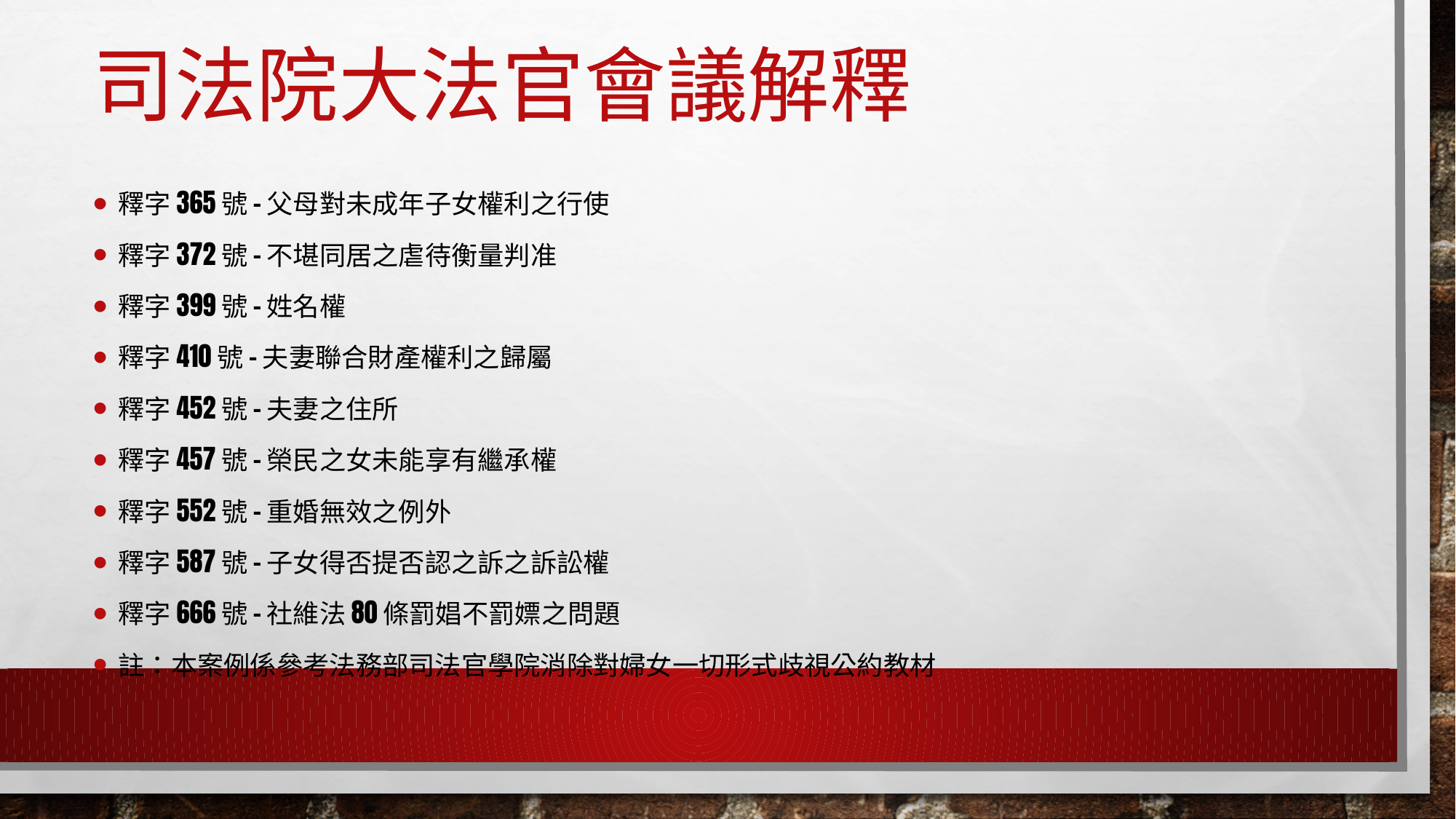

# 司法院大法官會議解釋
釋字365號-父母對未成年子女權利之行使
釋字372號-不堪同居之虐待衡量判准
釋字399號-姓名權
釋字410號-夫妻聯合財產權利之歸屬
釋字452號-夫妻之住所
釋字457號-榮民之女未能享有繼承權
釋字552號-重婚無效之例外
釋字587號-子女得否提否認之訴之訴訟權
釋字666號-社維法80條罰娼不罰嫖之問題
註：本案例係參考法務部司法官學院消除對婦女一切形式歧視公約教材